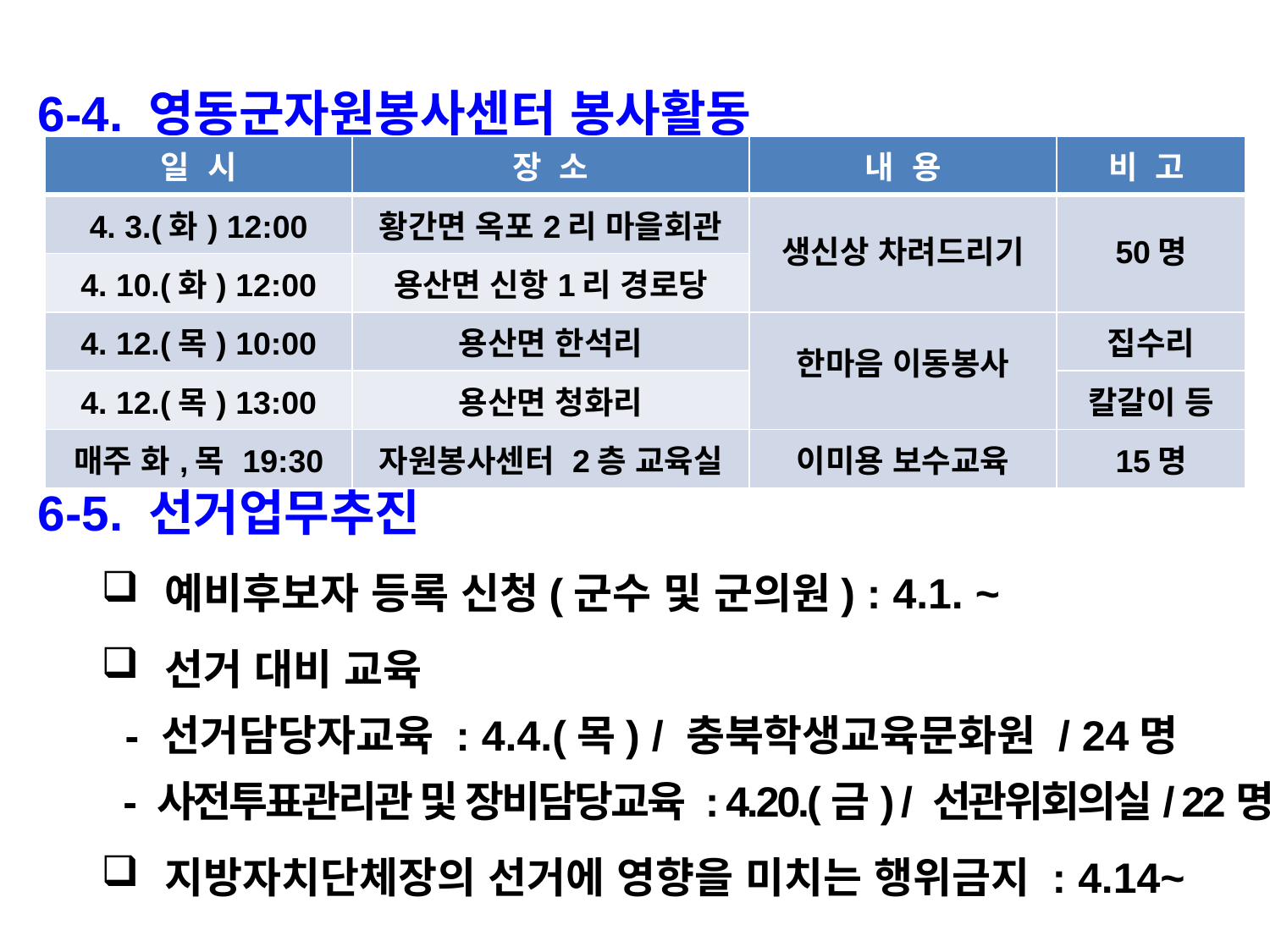

6-4. 영동군자원봉사센터 봉사활동

| 일 시 | 장 소 | 내 용 | 비 고 |
| --- | --- | --- | --- |
| 4. 3.(화) 12:00 | 황간면 옥포2리 마을회관 | 생신상 차려드리기 | 50명 |
| 4. 10.(화) 12:00 | 용산면 신항1리 경로당 |  |  |
| 4. 12.(목) 10:00 | 용산면 한석리 | 한마음 이동봉사 | 집수리 |
| 4. 12.(목) 13:00 | 용산면 청화리 |  | 칼갈이 등 |
| 매주 화,목 19:30 | 자원봉사센터 2층 교육실 | 이미용 보수교육 | 15명 |
6-5. 선거업무추진
예비후보자 등록 신청(군수 및 군의원) : 4.1. ~
선거 대비 교육
  - 선거담당자교육 : 4.4.(목) / 충북학생교육문화원 / 24명
  - 사전투표관리관 및 장비담당교육 : 4.20.(금) / 선관위회의실/ 22명
지방자치단체장의 선거에 영향을 미치는 행위금지 : 4.14~